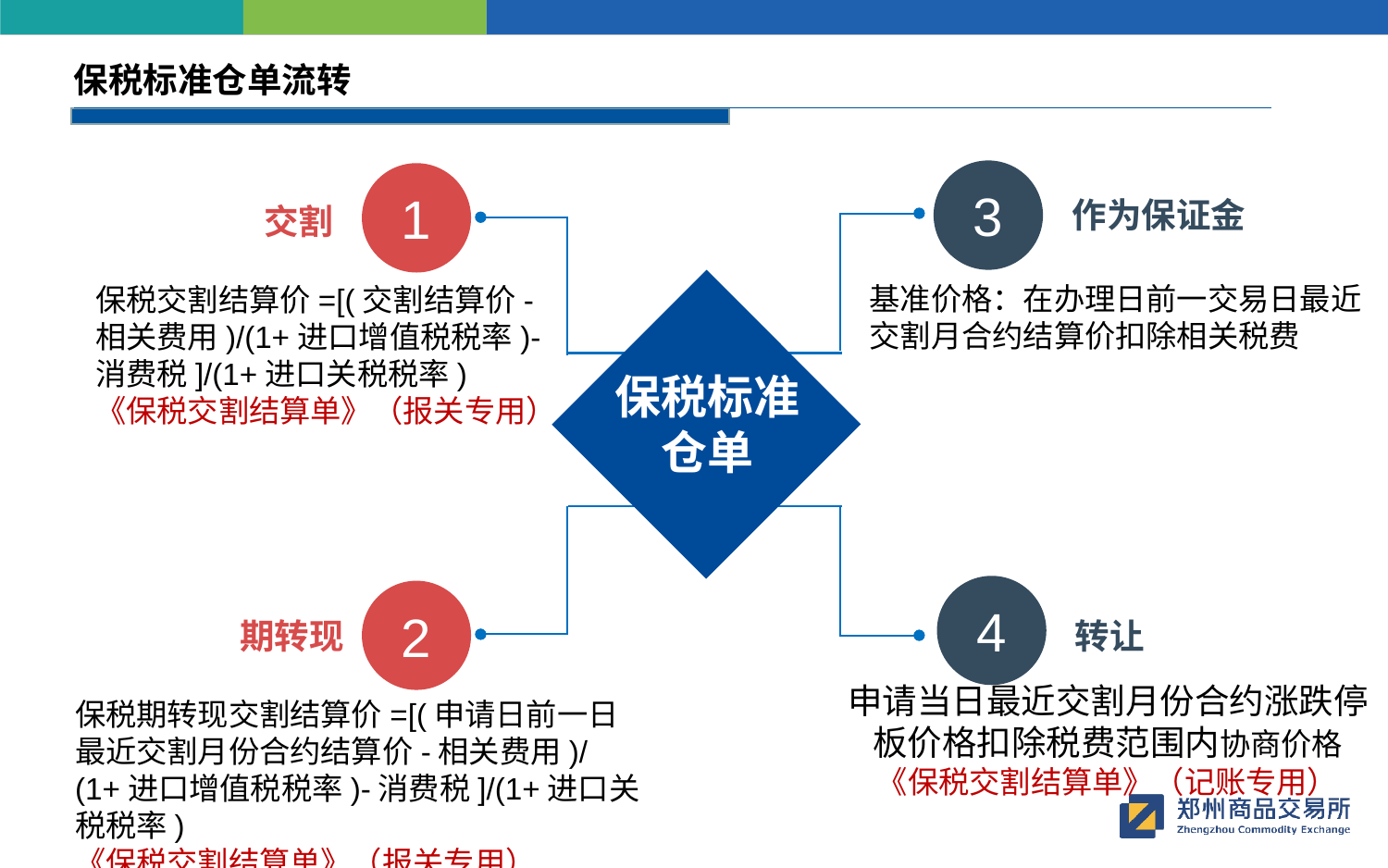

保税标准仓单流转

3
1
作为保证金
交割
基准价格：在办理日前一交易日最近交割月合约结算价扣除相关税费

保税交割结算价=[(交割结算价-相关费用)/(1+进口增值税税率)-消费税]/(1+进口关税税率)
《保税交割结算单》（报关专用）

保税标准仓单
4
2
期转现
转让
申请当日最近交割月份合约涨跌停板价格扣除税费范围内协商价格
《保税交割结算单》（记账专用）

保税期转现交割结算价=[(申请日前一日最近交割月份合约结算价-相关费用)/(1+进口增值税税率)-消费税]/(1+进口关税税率)
《保税交割结算单》（报关专用）